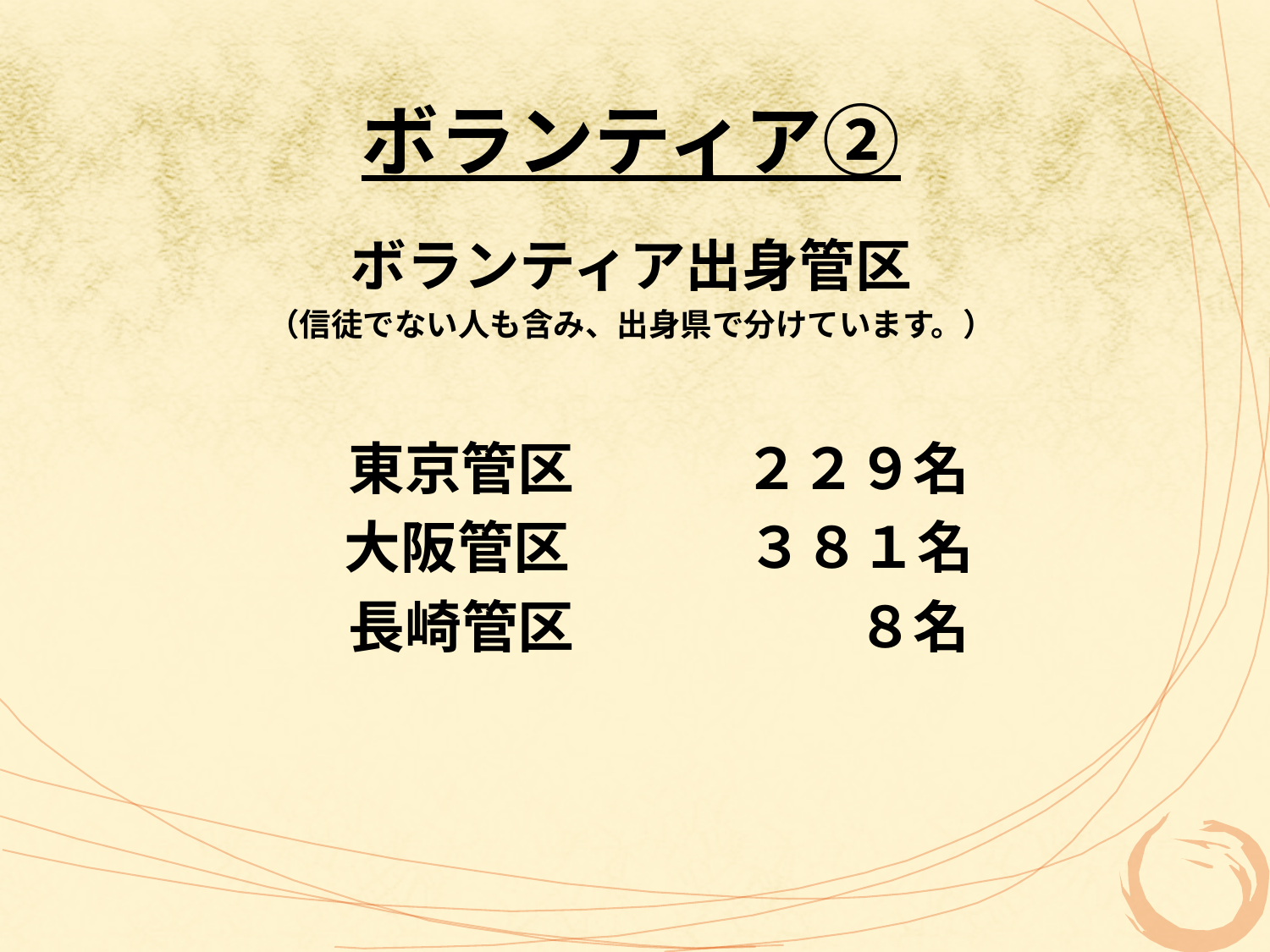

# ボランティア②
ボランティア出身管区
（信徒でない人も含み、出身県で分けています。）

　東京管区　　　２２９名
　大阪管区　     　３８１名
　長崎管区　　　　　８名